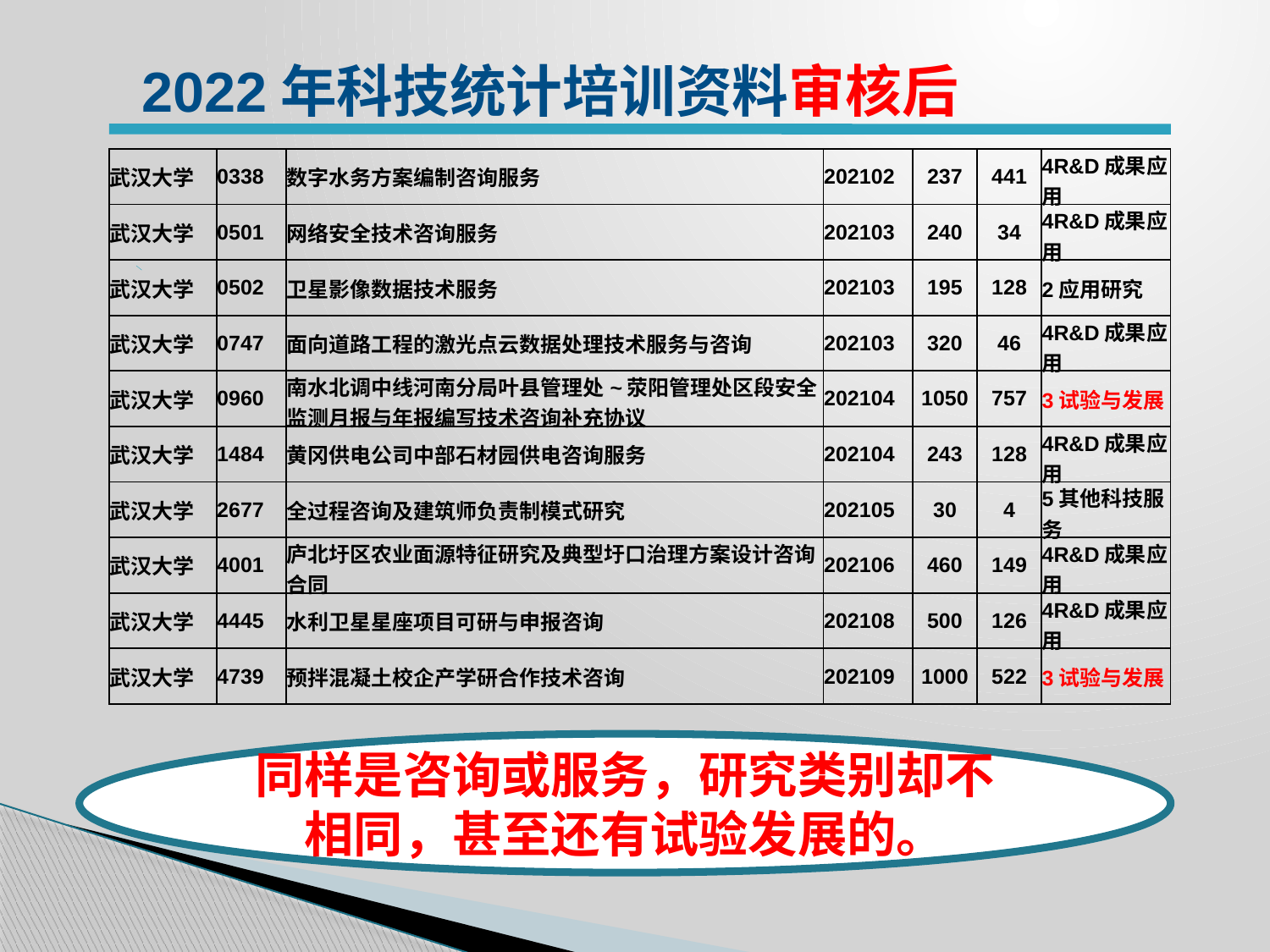

2022年科技统计培训资料审核后
| 武汉大学 | 0338 | 数字水务方案编制咨询服务 | 202102 | 237 | 441 | 4R&D成果应用 |
| --- | --- | --- | --- | --- | --- | --- |
| 武汉大学 | 0501 | 网络安全技术咨询服务 | 202103 | 240 | 34 | 4R&D成果应用 |
| 武汉大学 | 0502 | 卫星影像数据技术服务 | 202103 | 195 | 128 | 2应用研究 |
| 武汉大学 | 0747 | 面向道路工程的激光点云数据处理技术服务与咨询 | 202103 | 320 | 46 | 4R&D成果应用 |
| 武汉大学 | 0960 | 南水北调中线河南分局叶县管理处~荥阳管理处区段安全监测月报与年报编写技术咨询补充协议 | 202104 | 1050 | 757 | 3试验与发展 |
| 武汉大学 | 1484 | 黄冈供电公司中部石材园供电咨询服务 | 202104 | 243 | 128 | 4R&D成果应用 |
| 武汉大学 | 2677 | 全过程咨询及建筑师负责制模式研究 | 202105 | 30 | 4 | 5其他科技服务 |
| 武汉大学 | 4001 | 庐北圩区农业面源特征研究及典型圩口治理方案设计咨询合同 | 202106 | 460 | 149 | 4R&D成果应用 |
| 武汉大学 | 4445 | 水利卫星星座项目可研与申报咨询 | 202108 | 500 | 126 | 4R&D成果应用 |
| 武汉大学 | 4739 | 预拌混凝土校企产学研合作技术咨询 | 202109 | 1000 | 522 | 3试验与发展 |
同样是咨询或服务，研究类别却不相同，甚至还有试验发展的。